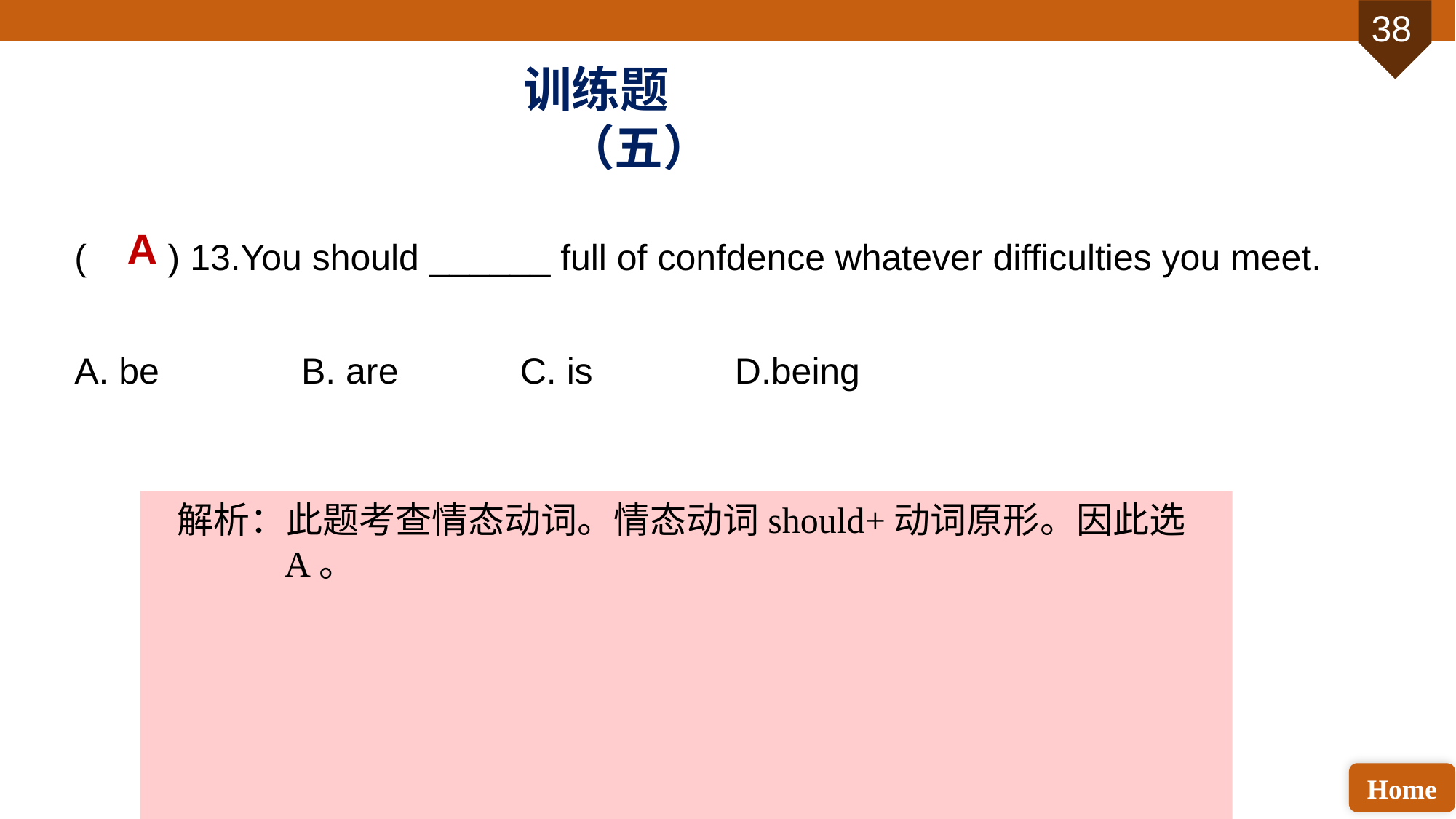

训练题（五）
(        ) 13.You should ______ full of confdence whatever difficulties you meet.

A. be              B. are            C. is              D.being
A

解析：此题考查情态动词。情态动词should+动词原形。因此选A。